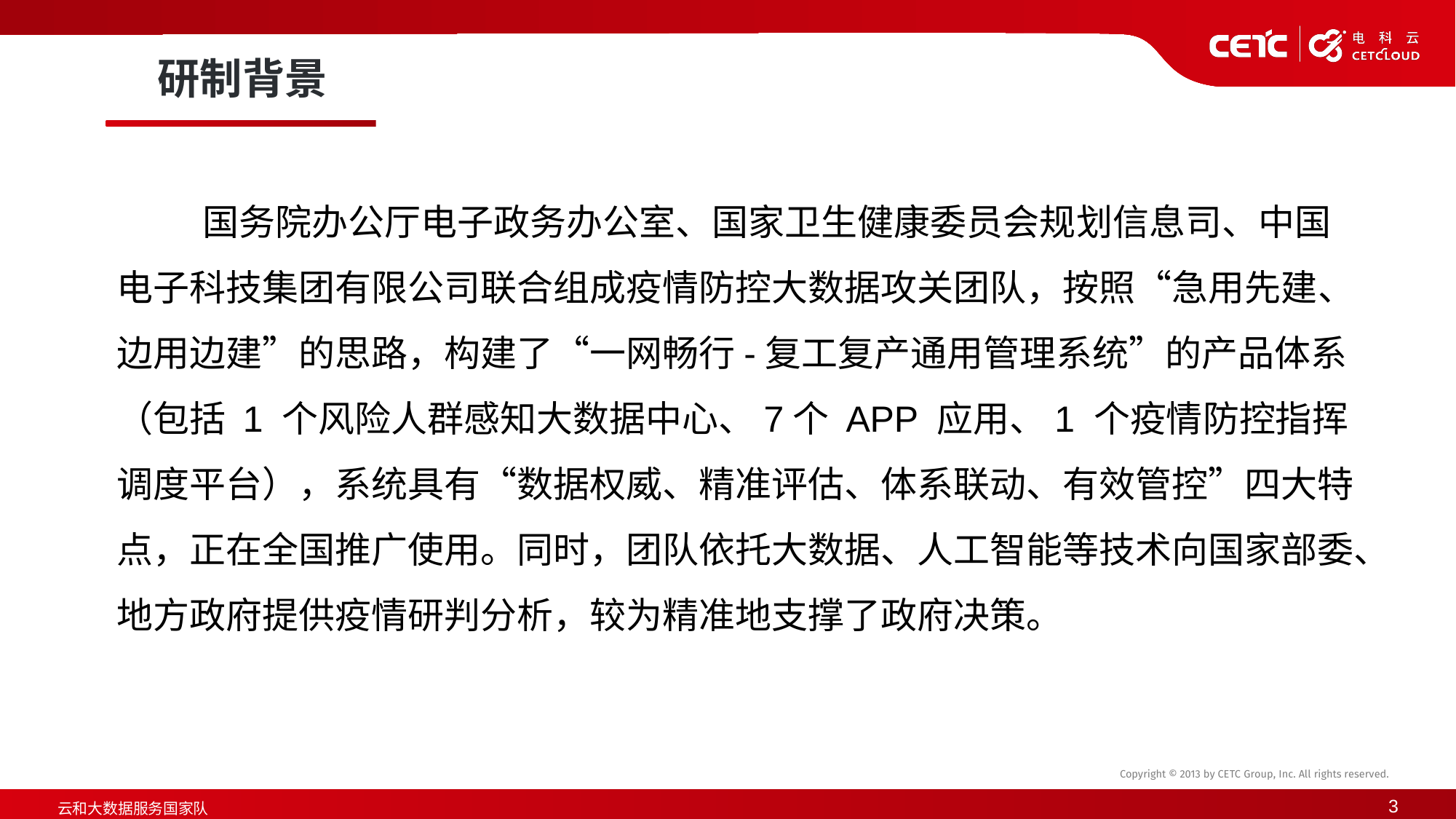

研制背景

国务院办公厅电子政务办公室、国家卫生健康委员会规划信息司、中国电子科技集团有限公司联合组成疫情防控大数据攻关团队，按照“急用先建、边用边建”的思路，构建了“一网畅行-复工复产通用管理系统”的产品体系（包括 1 个风险人群感知大数据中心、7个 APP 应用、1 个疫情防控指挥调度平台），系统具有“数据权威、精准评估、体系联动、有效管控”四大特点，正在全国推广使用。同时，团队依托大数据、人工智能等技术向国家部委、地方政府提供疫情研判分析，较为精准地支撑了政府决策。